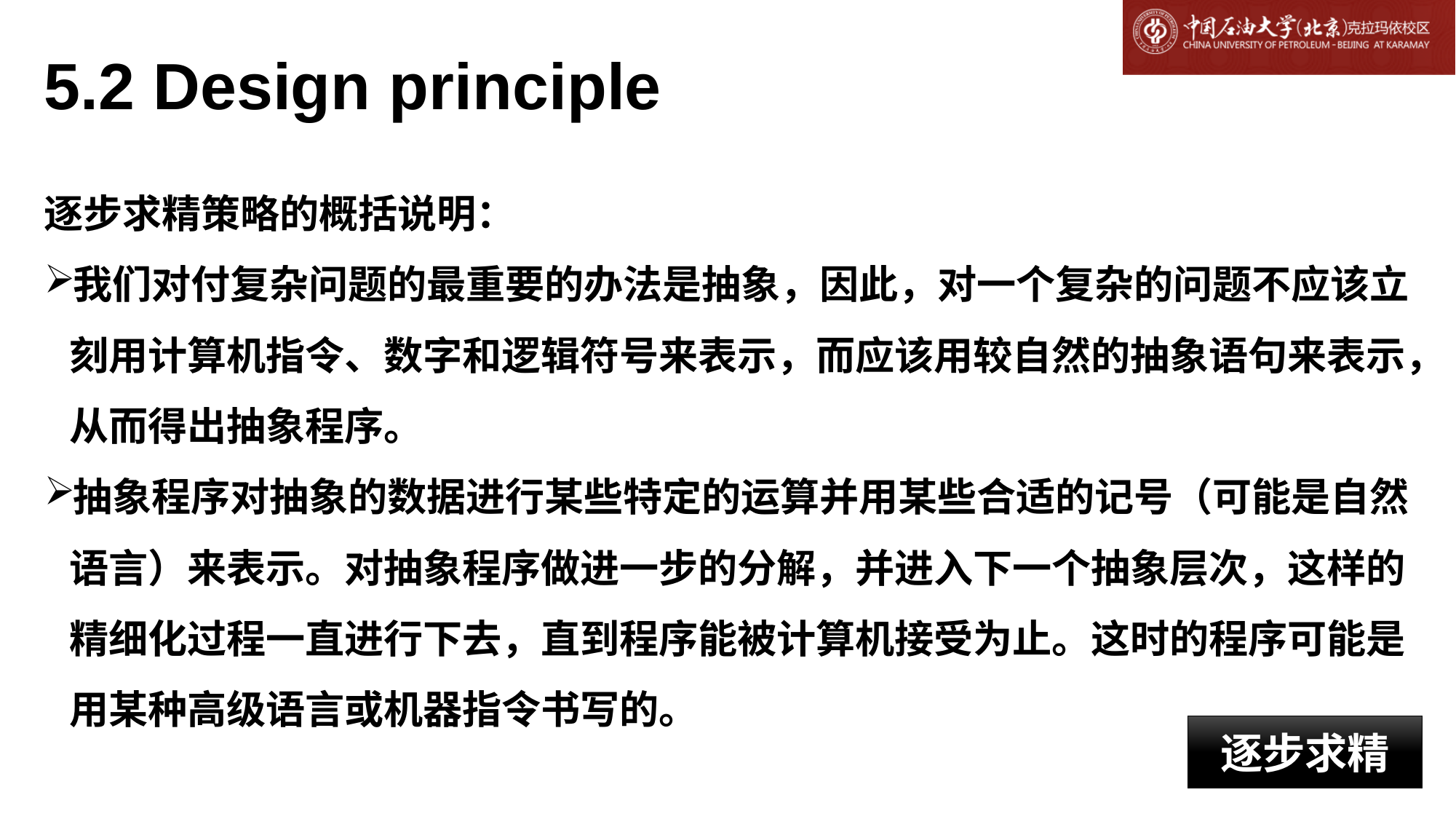

# 5.2 Design principle
逐步求精策略的概括说明：
我们对付复杂问题的最重要的办法是抽象，因此，对一个复杂的问题不应该立刻用计算机指令、数字和逻辑符号来表示，而应该用较自然的抽象语句来表示，从而得出抽象程序。
抽象程序对抽象的数据进行某些特定的运算并用某些合适的记号（可能是自然语言）来表示。对抽象程序做进一步的分解，并进入下一个抽象层次，这样的精细化过程一直进行下去，直到程序能被计算机接受为止。这时的程序可能是用某种高级语言或机器指令书写的。
逐步求精